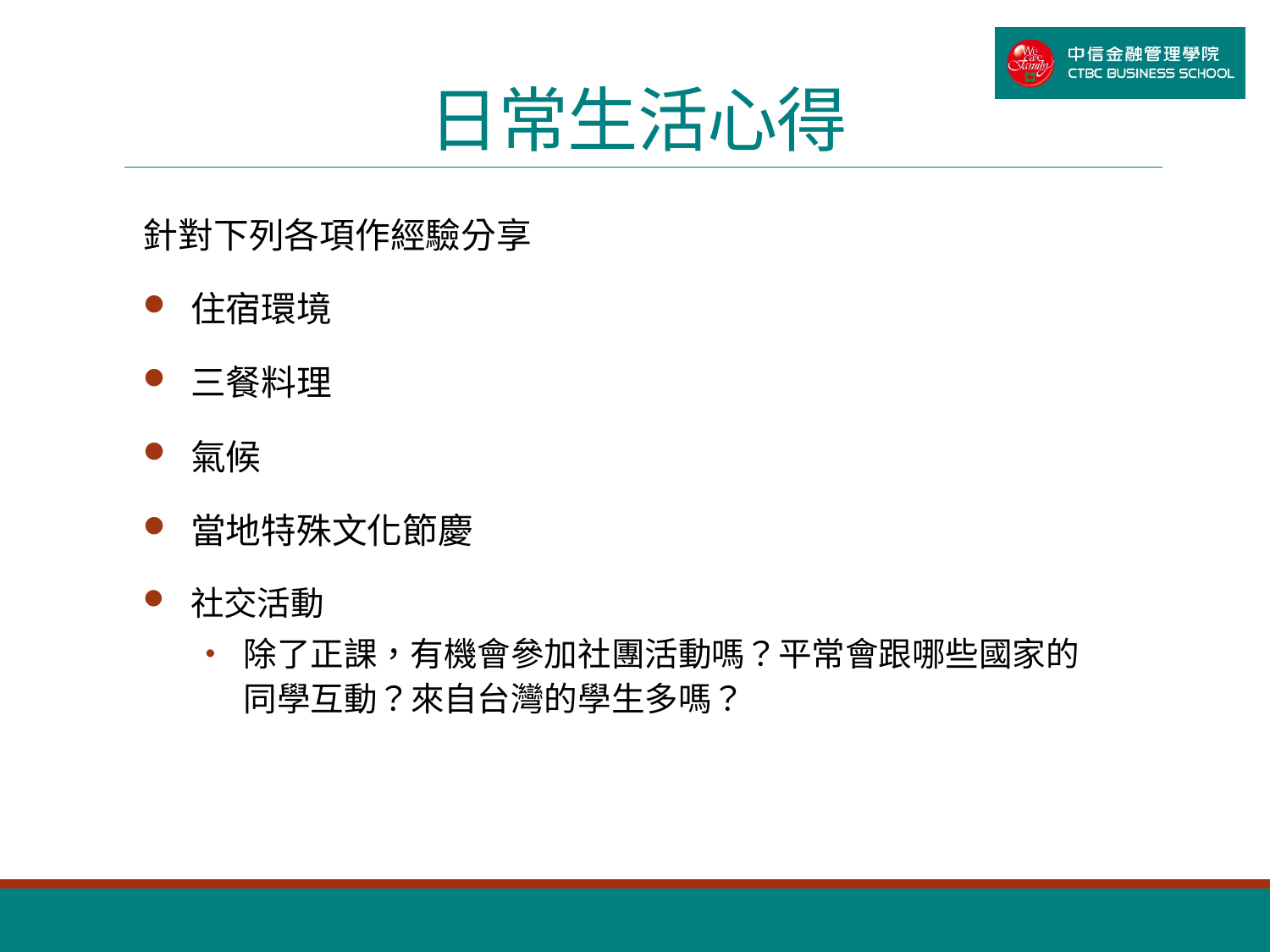

# 日常生活心得
針對下列各項作經驗分享
住宿環境
三餐料理
氣候
當地特殊文化節慶
社交活動
除了正課，有機會參加社團活動嗎？平常會跟哪些國家的同學互動？來自台灣的學生多嗎？